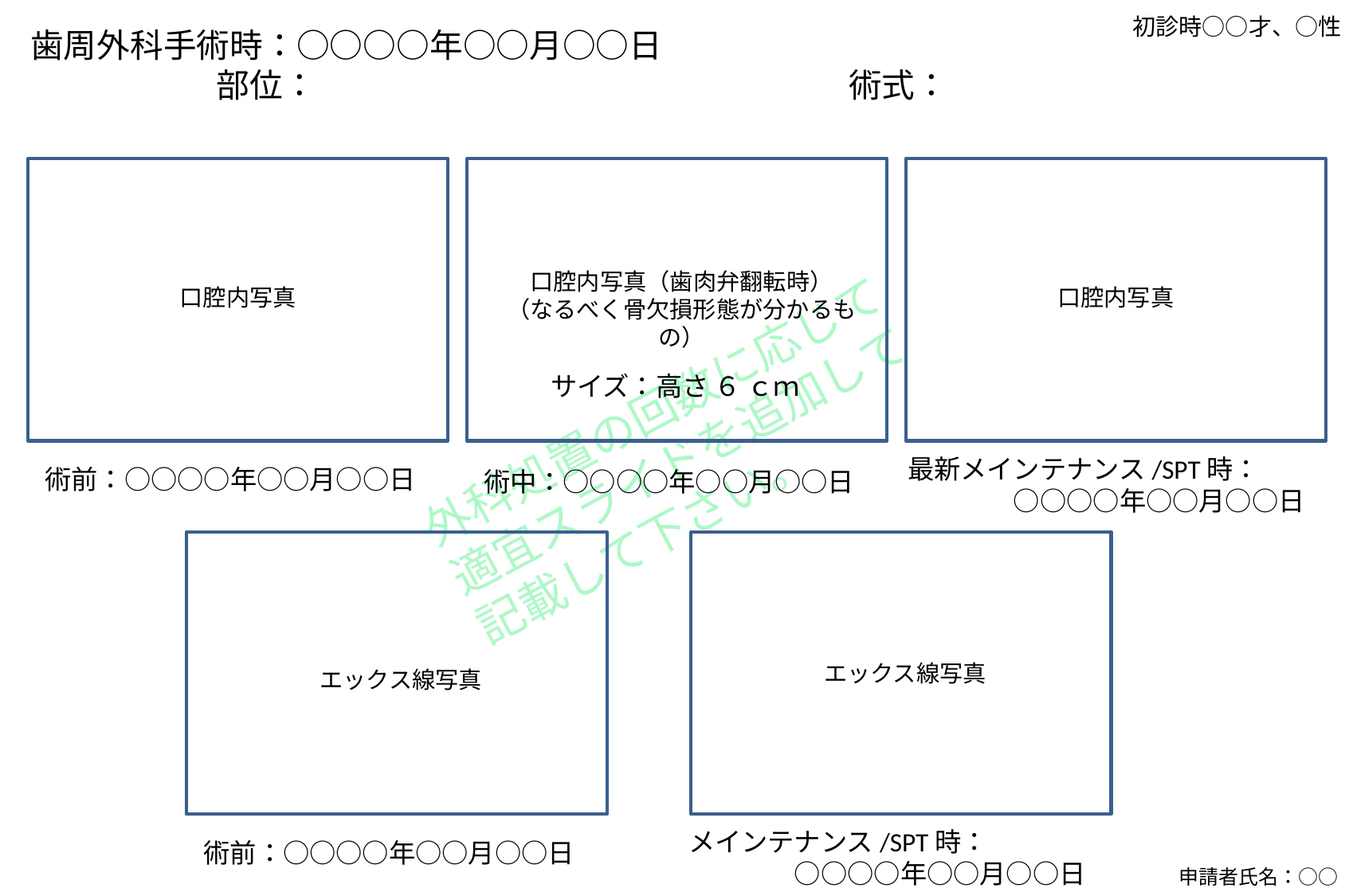

初診時○○才、○性
歯周外科手術時：○○○○年○○月○○日
	　　部位：　　　　　　　　　　　　　　　　術式：

口腔内写真（歯肉弁翻転時）
（なるべく骨欠損形態が分かるもの）
口腔内写真
口腔内写真
サイズ：高さ ６ ｃｍ
外科処置の回数に応じて
適宜スライドを追加して
記載して下さい。
最新メインテナンス/SPT時：
　　　　○○○○年○○月○○日
術前：○○○○年○○月○○日
術中：○○○○年○○月○○日

エックス線写真
エックス線写真
メインテナンス/SPT時：
　　　　○○○○年○○月○○日
術前：○○○○年○○月○○日
申請者氏名：○○